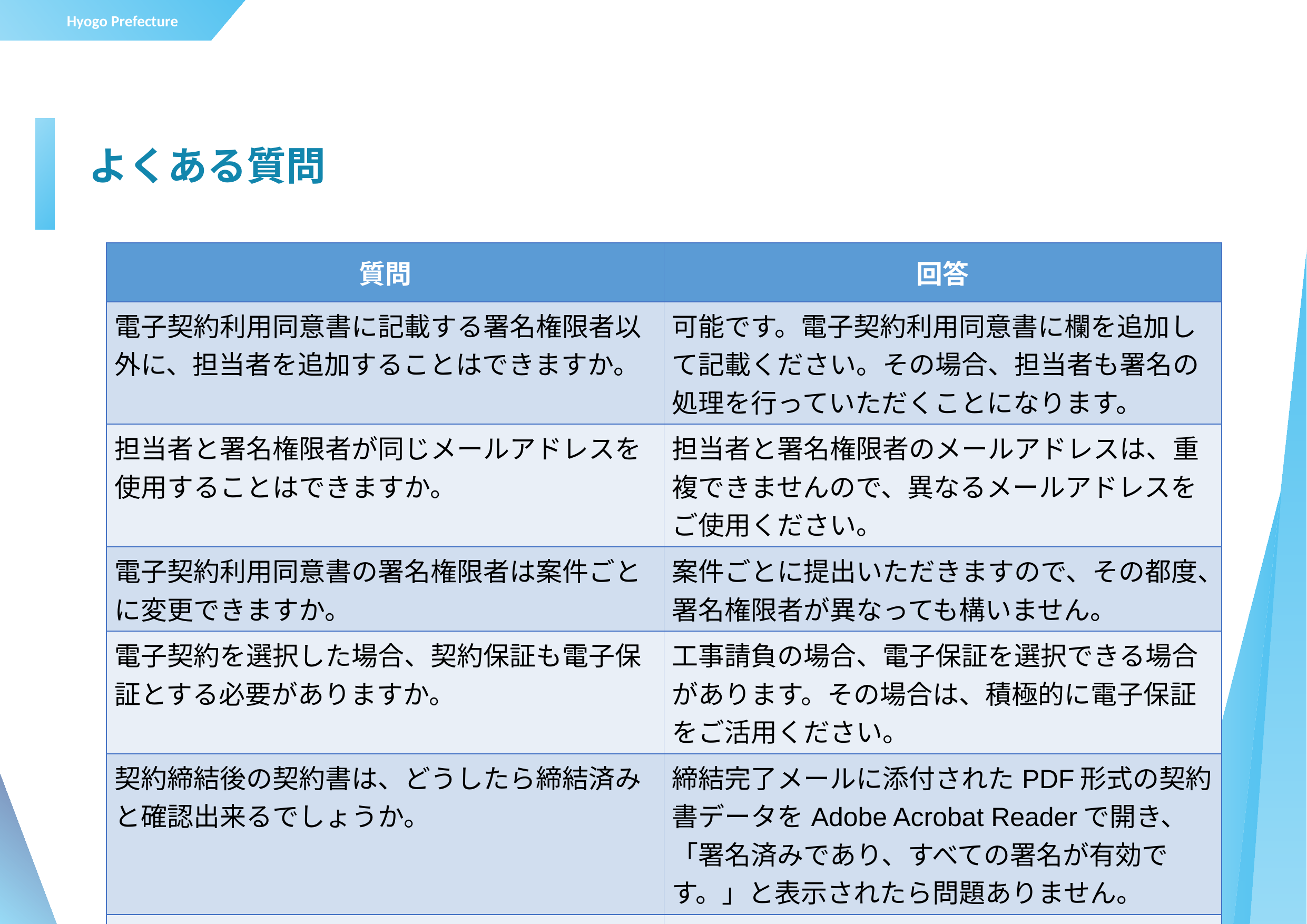

# よくある質問
| 質問 | 回答 |
| --- | --- |
| 電子契約利用同意書に記載する署名権限者以外に、担当者を追加することはできますか。 | 可能です。電子契約利用同意書に欄を追加して記載ください。その場合、担当者も署名の処理を行っていただくことになります。 |
| 担当者と署名権限者が同じメールアドレスを使用することはできますか。 | 担当者と署名権限者のメールアドレスは、重複できませんので、異なるメールアドレスをご使用ください。 |
| 電子契約利用同意書の署名権限者は案件ごとに変更できますか。 | 案件ごとに提出いただきますので、その都度、署名権限者が異なっても構いません。 |
| 電子契約を選択した場合、契約保証も電子保証とする必要がありますか。 | 工事請負の場合、電子保証を選択できる場合があります。その場合は、積極的に電子保証をご活用ください。 |
| 契約締結後の契約書は、どうしたら締結済みと確認出来るでしょうか。 | 締結完了メールに添付されたPDF形式の契約書データをAdobe Acrobat Readerで開き、「署名済みであり、すべての署名が有効です。」と表示されたら問題ありません。 |
| 契約内容に変更が生じた場合、変更契約書も電子になるのでしょうか。 | 変更契約書についても、電子契約が可能です。 |